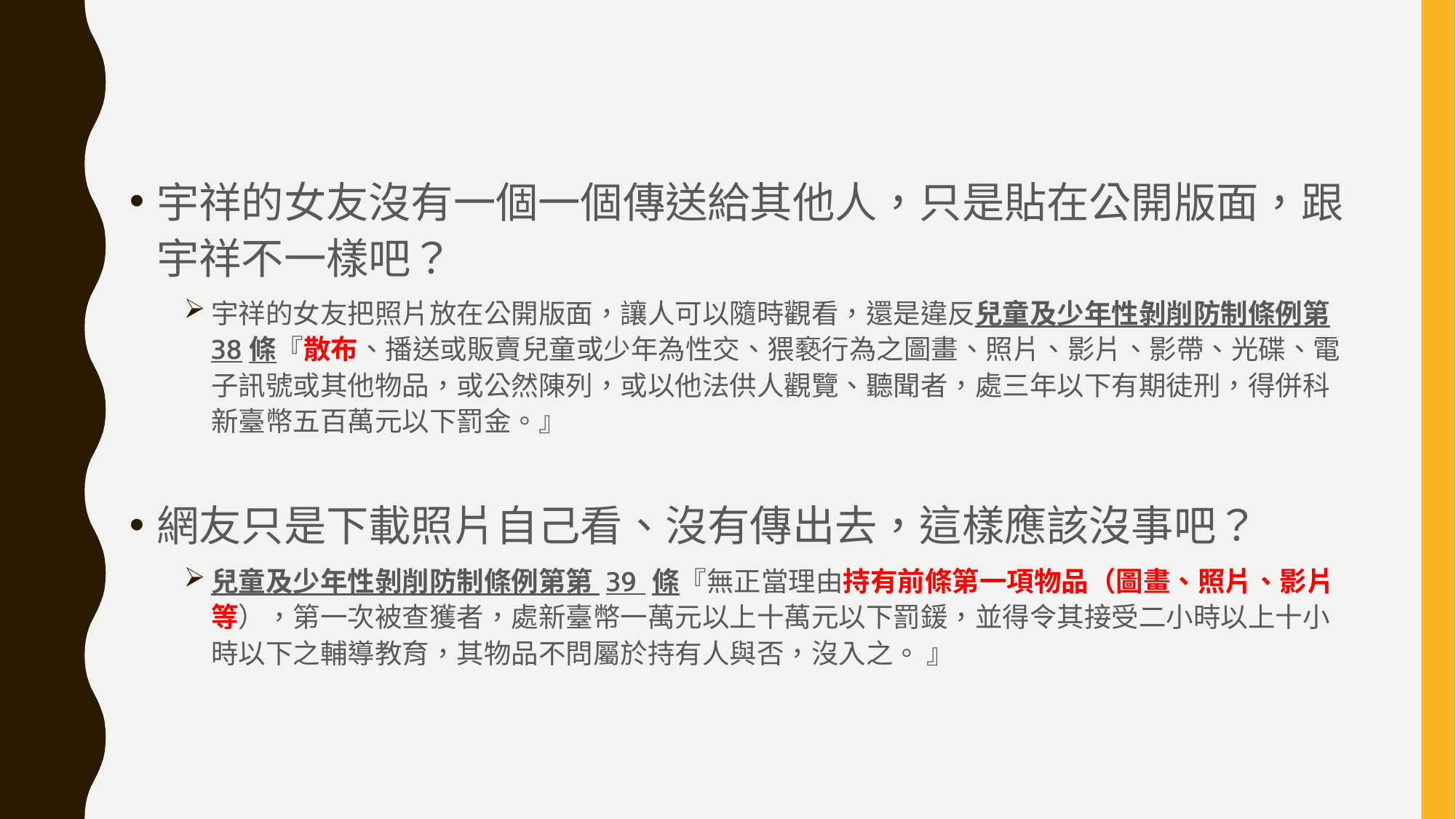

宇祥的女友沒有一個一個傳送給其他人，只是貼在公開版面，跟宇祥不一樣吧？
宇祥的女友把照片放在公開版面，讓人可以隨時觀看，還是違反兒童及少年性剝削防制條例第38條『散布、播送或販賣兒童或少年為性交、猥褻行為之圖畫、照片、影片、影帶、光碟、電子訊號或其他物品，或公然陳列，或以他法供人觀覽、聽聞者，處三年以下有期徒刑，得併科新臺幣五百萬元以下罰金。』

網友只是下載照片自己看、沒有傳出去，這樣應該沒事吧？
兒童及少年性剝削防制條例第第 39 條『無正當理由持有前條第一項物品（圖畫、照片、影片等），第一次被查獲者，處新臺幣一萬元以上十萬元以下罰鍰，並得令其接受二小時以上十小時以下之輔導教育，其物品不問屬於持有人與否，沒入之。 』